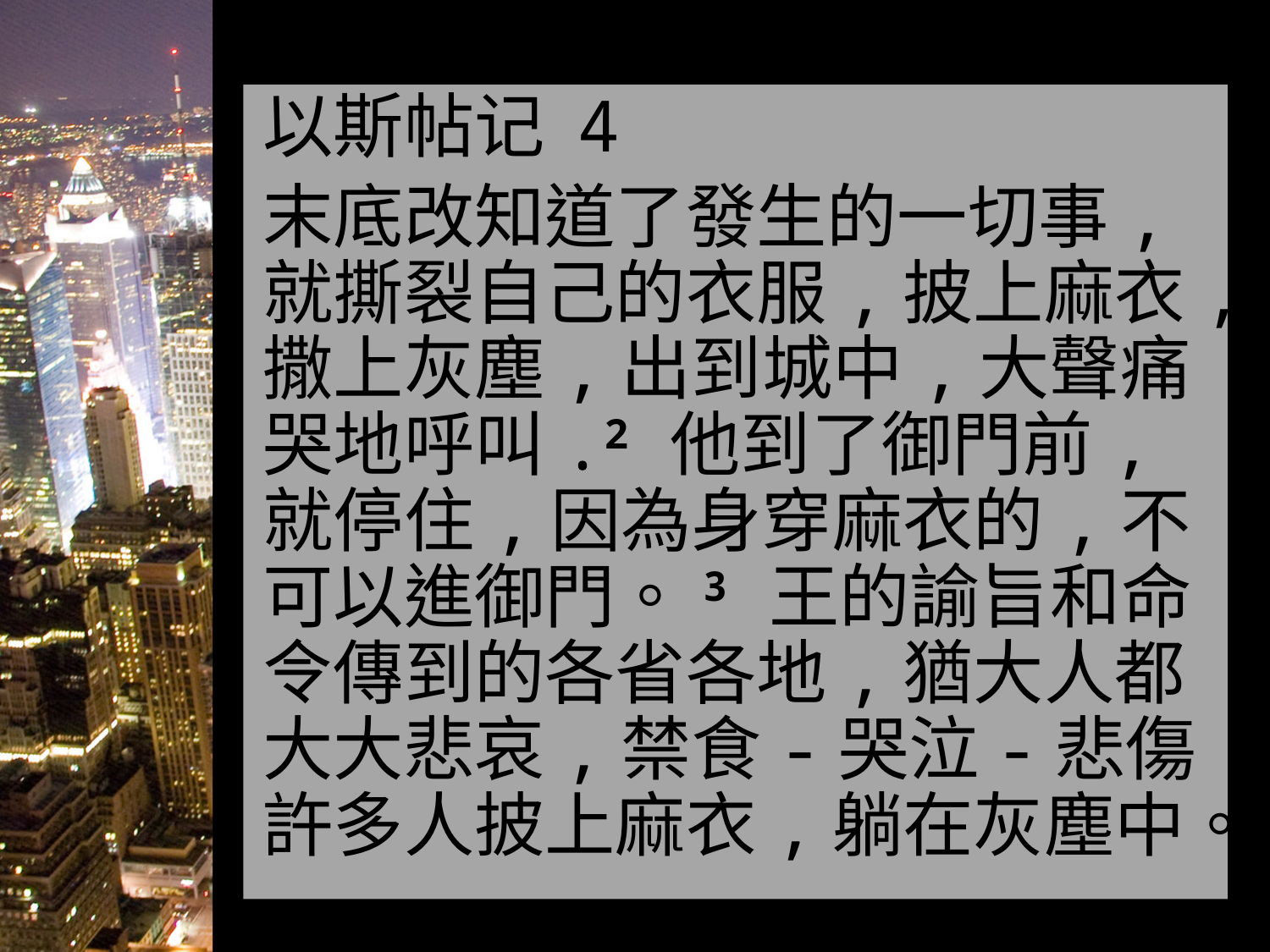

以斯帖记 4
末底改知道了發生的一切事,就撕裂自己的衣服,披上麻衣,撒上灰塵,出到城中,大聲痛哭地呼叫.2 他到了御門前,就停住,因為身穿麻衣的,不可以進御門。3 王的諭旨和命令傳到的各省各地,猶大人都大大悲哀,禁食-哭泣-悲傷;許多人披上麻衣,躺在灰塵中。